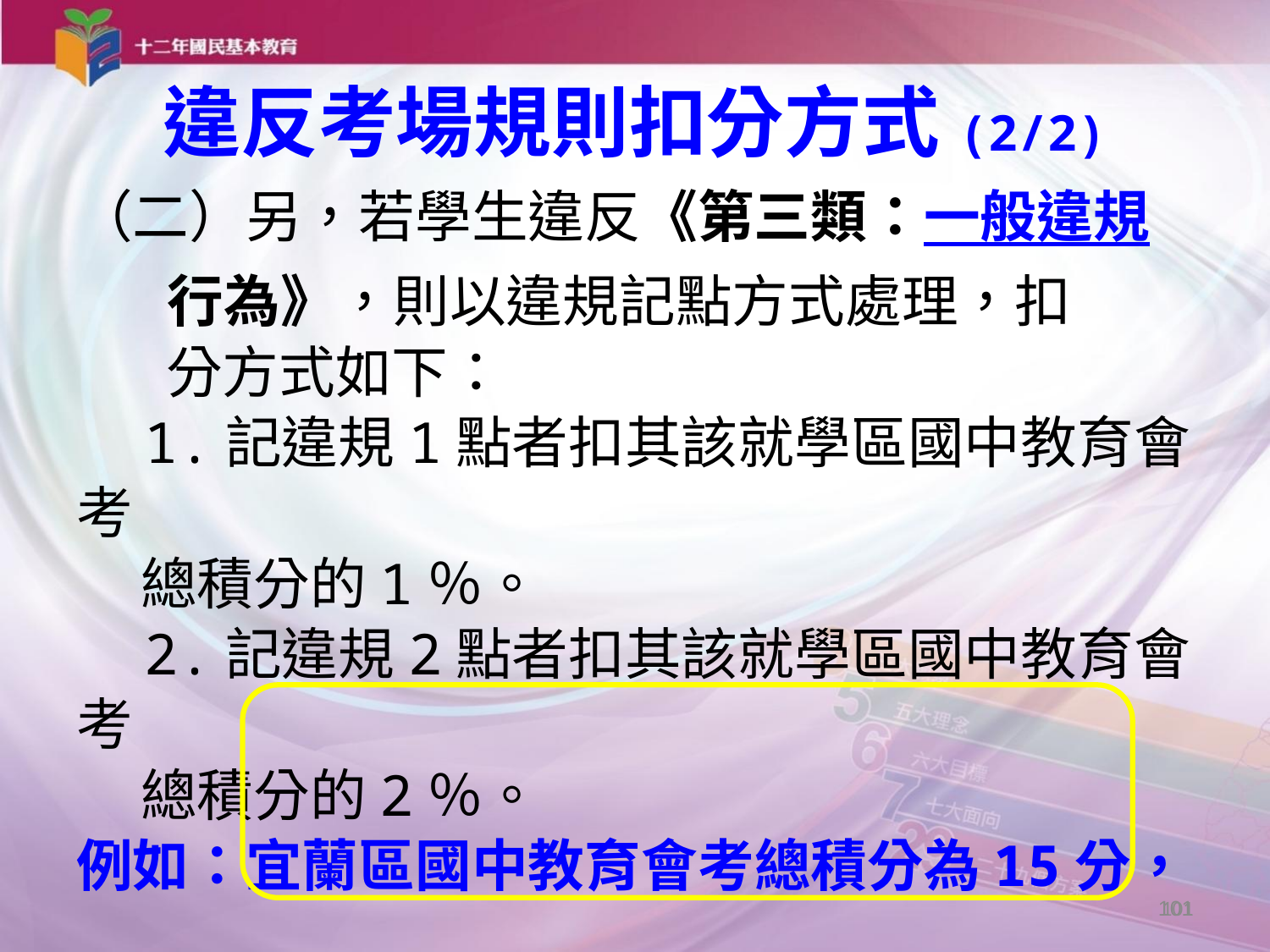

違反考場規則扣分方式(2/2)
（二）另，若學生違反《第三類：一般違規
      行為》，則以違規記點方式處理，扣
      分方式如下：
  1.記違規1點者扣其該就學區國中教育會考
    總積分的1％。
  2.記違規2點者扣其該就學區國中教育會考
    總積分的2％。
例如：宜蘭區國中教育會考總積分為15分，
      違規1點扣教育會考總積分0.15分，
      違規2點扣0.3分。

101
101